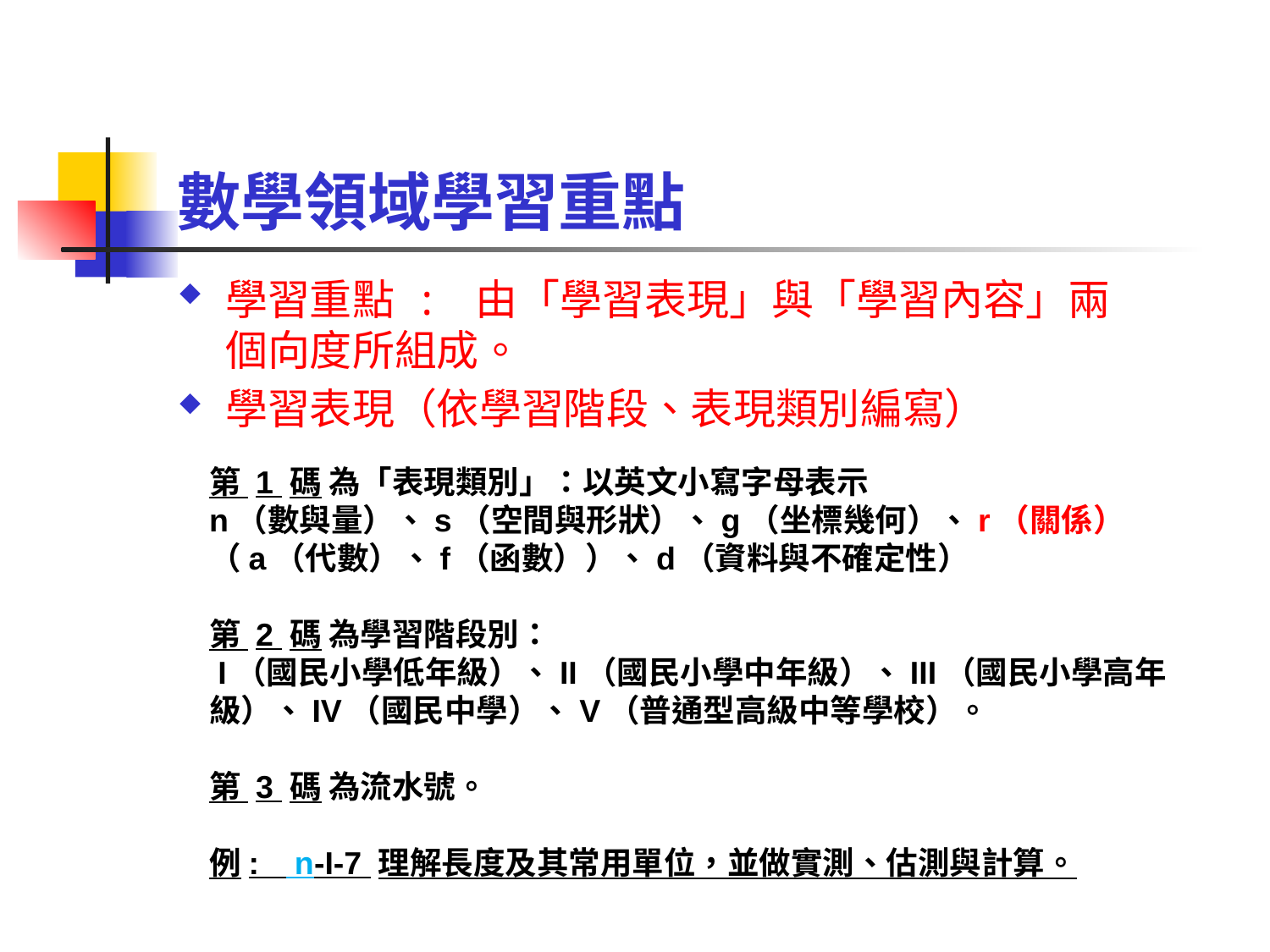

# 數學領域學習重點
學習重點 : 由「學習表現」與「學習內容」兩個向度所組成。
學習表現（依學習階段、表現類別編寫）

第 1 碼 為「表現類別」：以英文小寫字母表示
n（數與量）、s（空間與形狀）、g（坐標幾何）、r（關係）（a（代數）、f（函數））、d（資料與不確定性）

第 2 碼 為學習階段別：
 I（國民小學低年級）、II（國民小學中年級）、III（國民小學高年級）、IV（國民中學）、V（普通型高級中等學校）。

第 3 碼 為流水號。

例:    n-I-7 理解長度及其常用單位，並做實測、估測與計算。